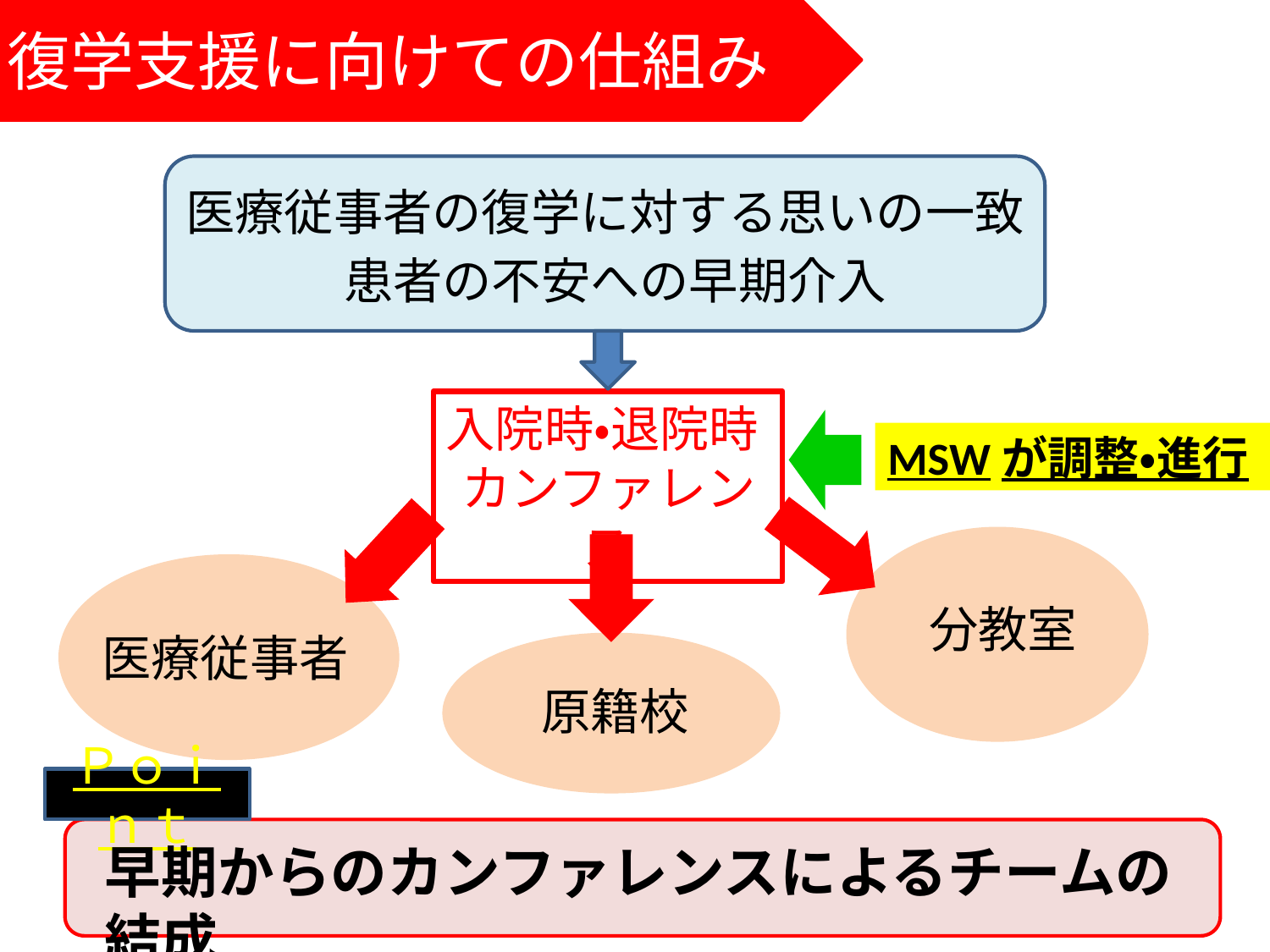

復学支援に向けての仕組み

医療従事者の復学に対する思いの一致
患者の不安への早期介入

入院時・退院時
カンファレンス
MSWが調整・進行

分教室
医療従事者

原籍校
Ｐｏｉｎｔ

早期からのカンファレンスによるチームの結成